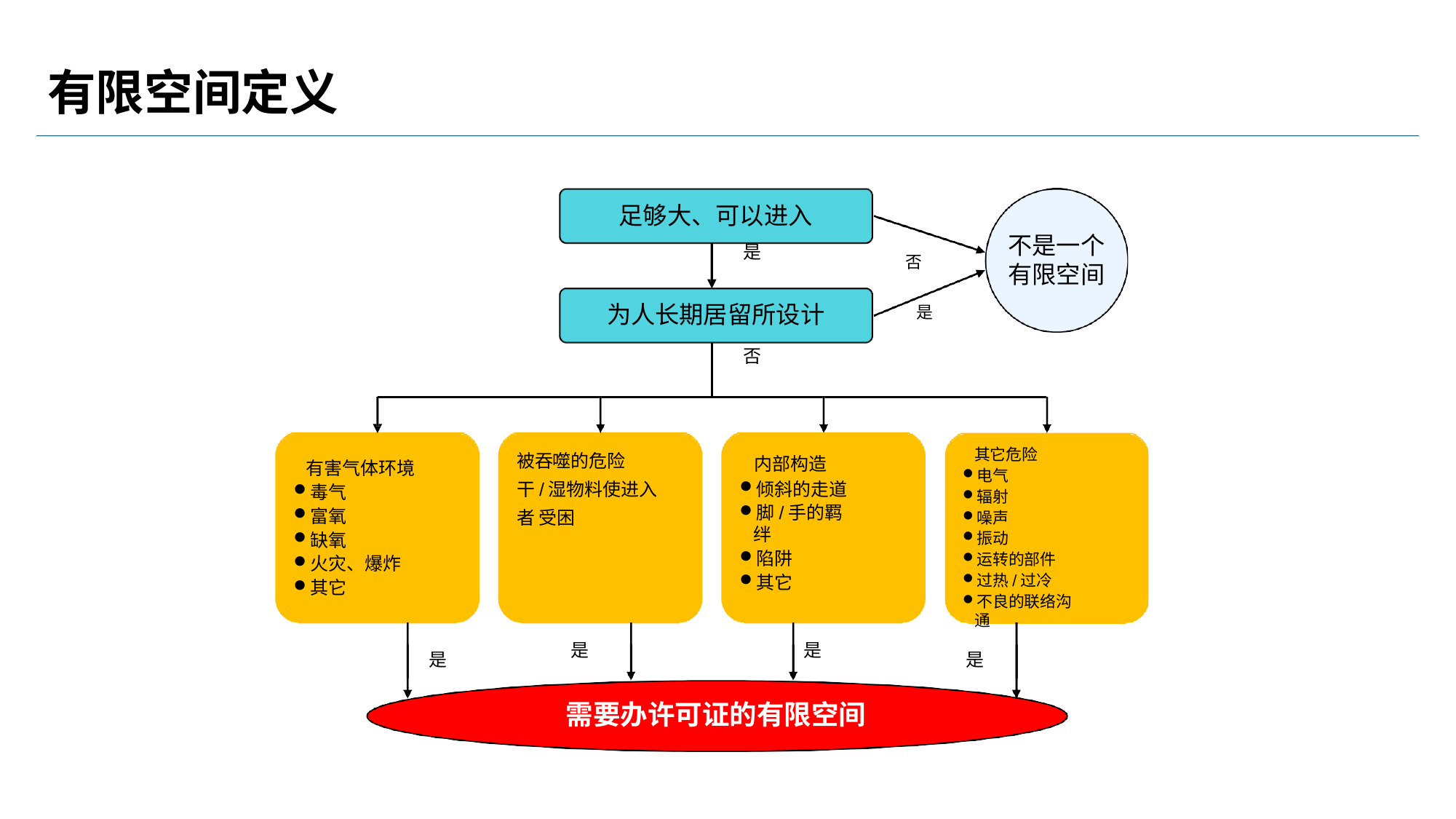

# 有限空间定义

足够大、可以进入
不是一个 有限空间
是

否

为人长期居留所设计
是

否

    其它危险
电气
辐射
噪声
振动
运转的部件
过热/过冷
不良的联络沟通
被吞噬的危险
干/湿物料使进入者 受困
  内部构造
倾斜的走道
脚/手的羁绊
陷阱
其它
  有害气体环境
毒气
富氧
缺氧
火灾、爆炸
其它
是
是
是
是
需要办许可证的有限空间
8